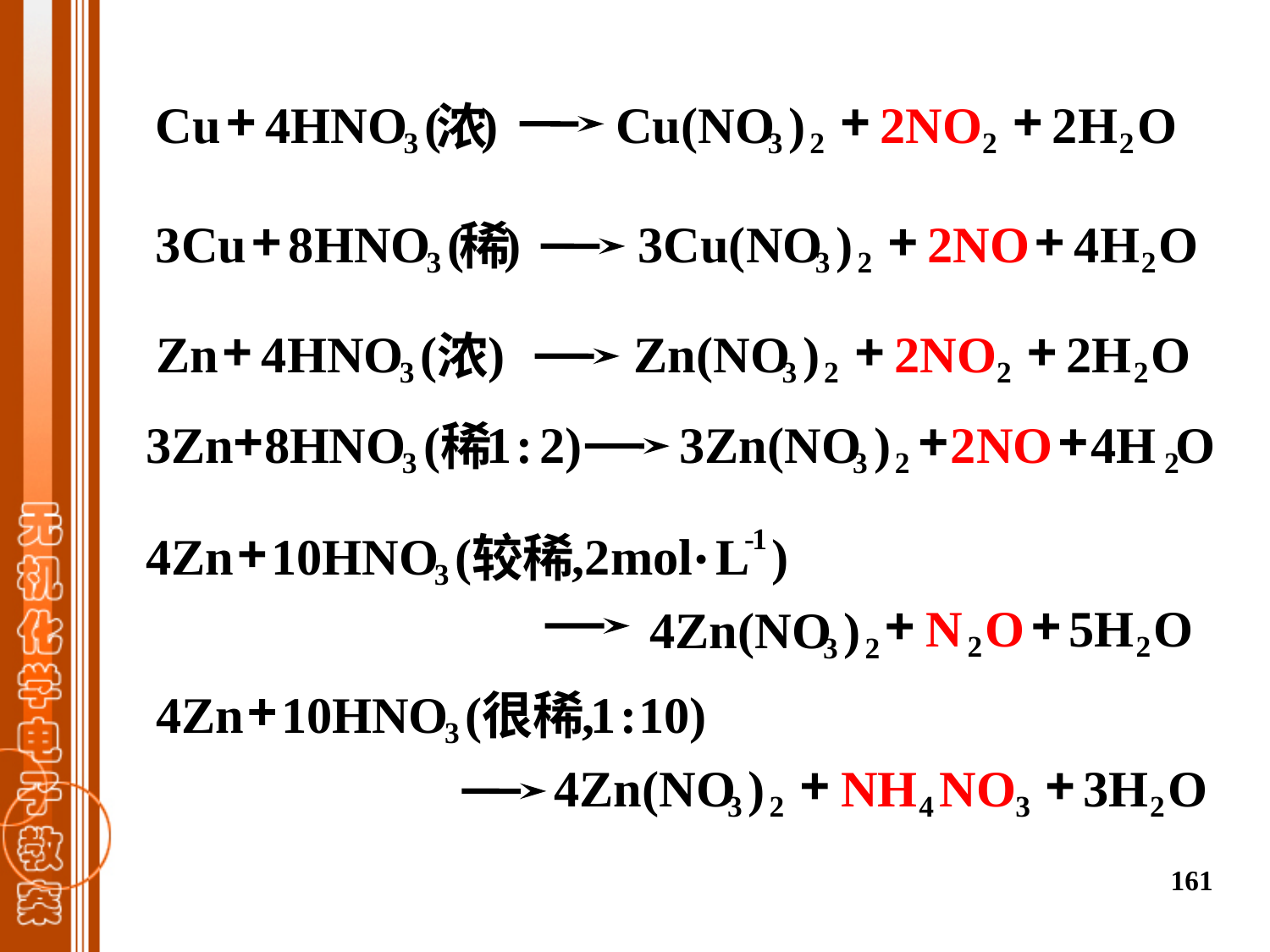

+
+
+
Cu
4HNO
(
)
Cu(NO
)
2NO
2H
O
浓
3
3
2
2
2

+
+
+
3Cu
8HNO
(
)
3Cu(NO
)
2NO
4H
O
稀
3
3
2
2

+
+
+
Zn
4HNO
(
)
Zn(NO
)
2NO
2H
O
浓
3
3
2
2
2

+
+
+
3Zn
8
HNO
(
1
:
2
)
3Zn(NO
)
2NO
4H
O
稀
3
3
2
2

·
+
-
1
4Zn
1
0HNO
(
,2mol
L
)
较稀
3

+
+
N
O
5
H
O
4Zn(NO
)
2
2
3
2

+
4Zn
1
0HNO
(
,
1
:
10)
很稀
3

+
+
4Zn(NO
)
NH
NO
3H
O
3
2
4
3
2

161